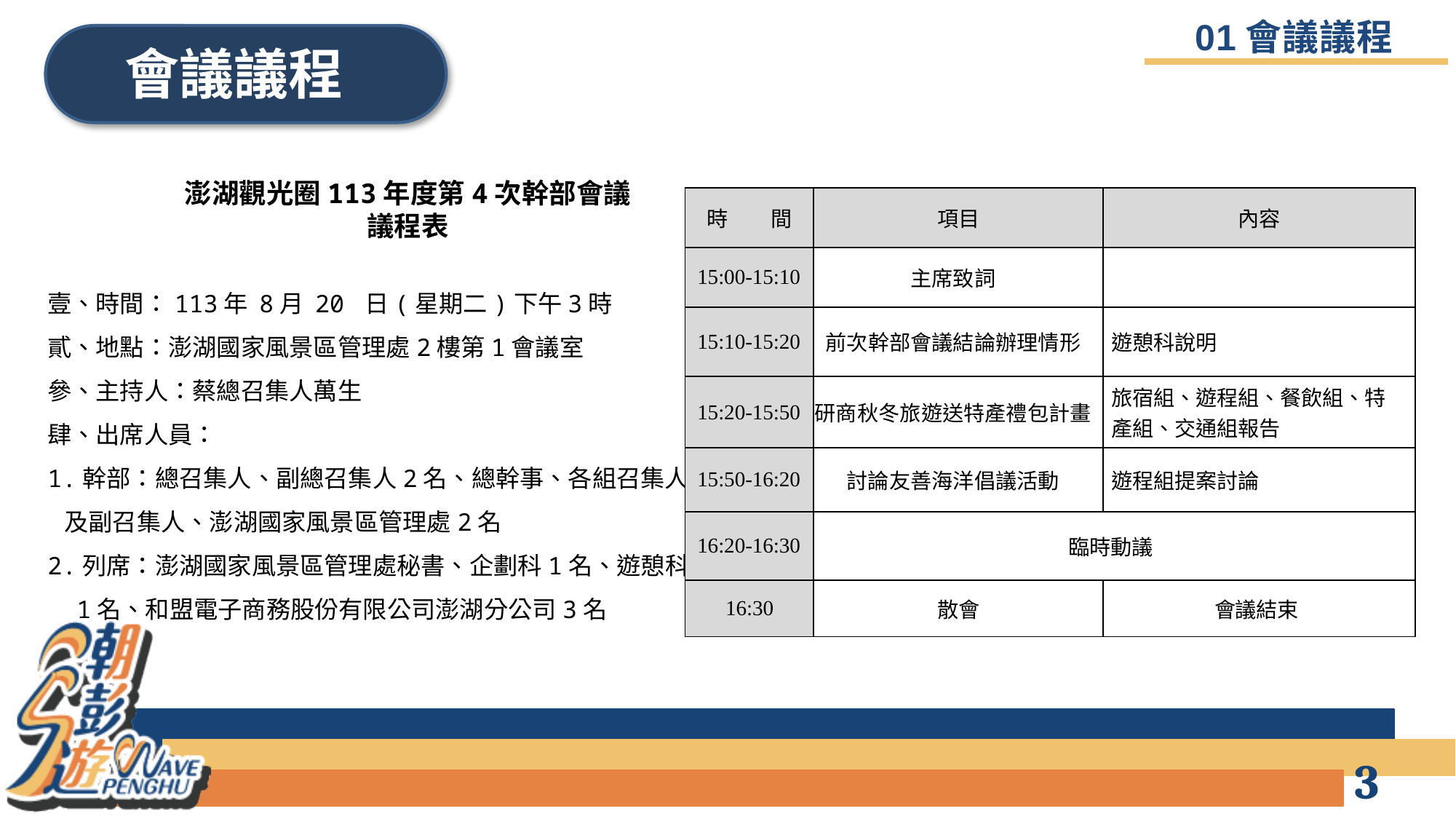

01會議議程

會議議程

澎湖觀光圈113年度第4次幹部會議
議程表

壹、時間：113年 8月 20 日(星期二)下午3時
貳、地點：澎湖國家風景區管理處2樓第1會議室
參、主持人：蔡總召集人萬生
肆、出席人員：
1.幹部：總召集人、副總召集人2名、總幹事、各組召集人
  及副召集人、澎湖國家風景區管理處2名
2.列席：澎湖國家風景區管理處秘書、企劃科1名、遊憩科
  1名、和盟電子商務股份有限公司澎湖分公司3名
| 時 間 | 項目 | 內容 |
| --- | --- | --- |
| 15:00-15:10 | 主席致詞 |  |
| 15:10-15:20 | 前次幹部會議結論辦理情形 | 遊憩科說明 |
| 15:20-15:50 | 研商秋冬旅遊送特產禮包計畫 | 旅宿組、遊程組、餐飲組、特產組、交通組報告 |
| 15:50-16:20 | 討論友善海洋倡議活動 | 遊程組提案討論 |
| 16:20-16:30 | 臨時動議 |  |
| 16:30 | 散會 | 會議結束 |
3